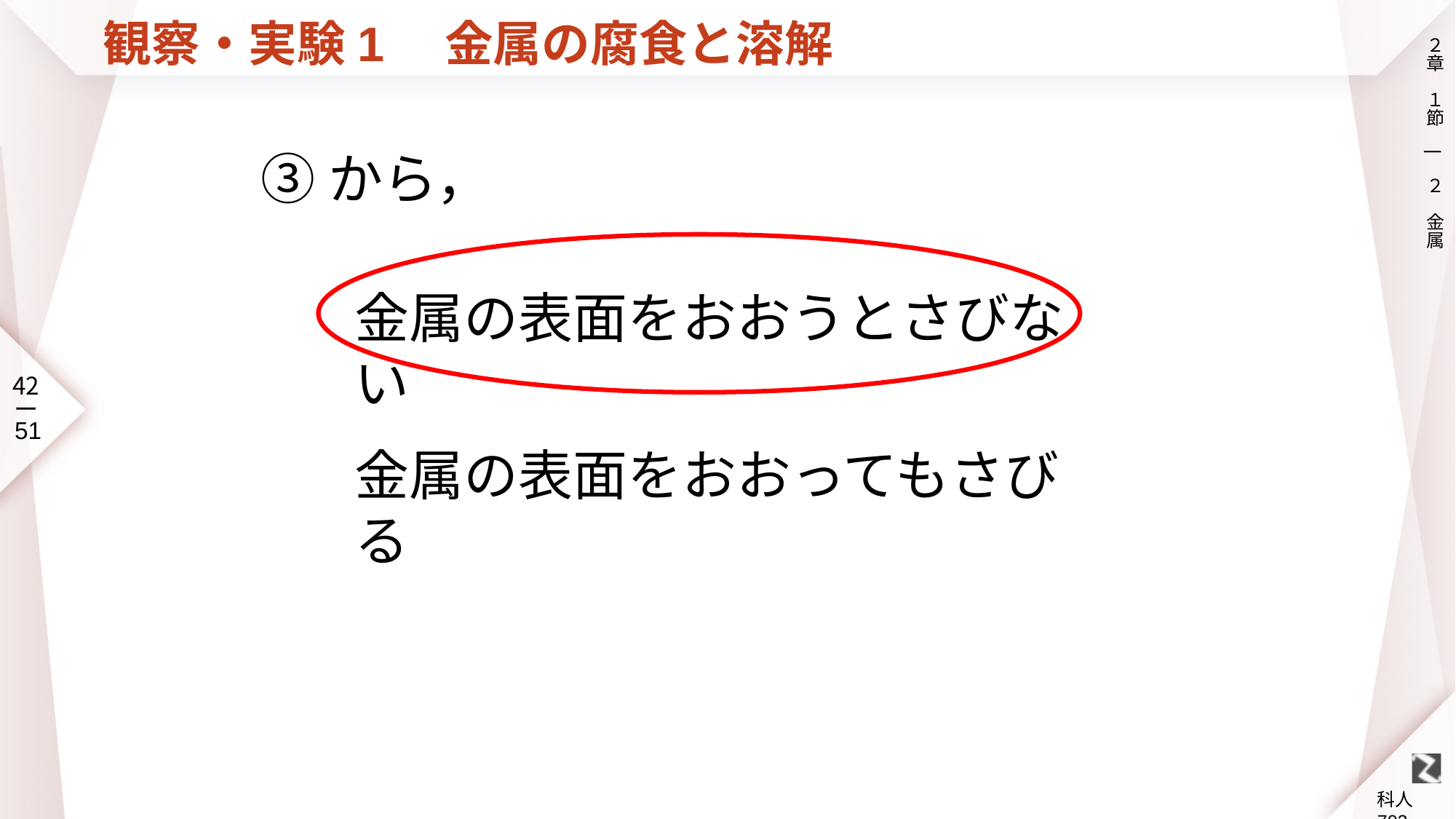

# 観察・実験1　金属の腐食と溶解
２章　１節　|　２　金属
③から，

金属の表面をおおうとさびない
金属の表面をおおってもさびる